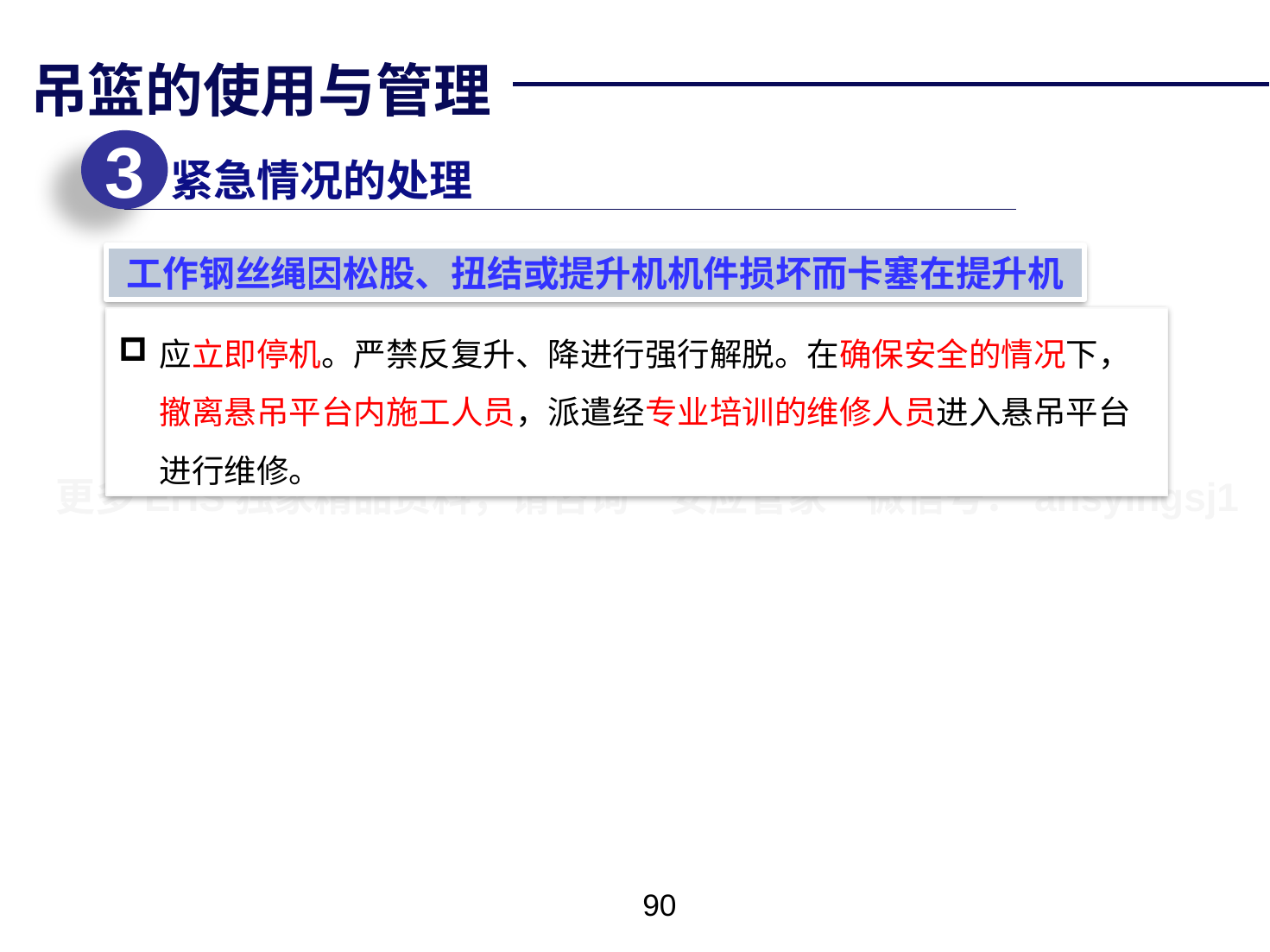

吊篮的使用与管理
3

紧急情况的处理
工作钢丝绳因松股、扭结或提升机机件损坏而卡塞在提升机
应立即停机。严禁反复升、降进行强行解脱。在确保安全的情况下，撤离悬吊平台内施工人员，派遣经专业培训的维修人员进入悬吊平台进行维修。
90